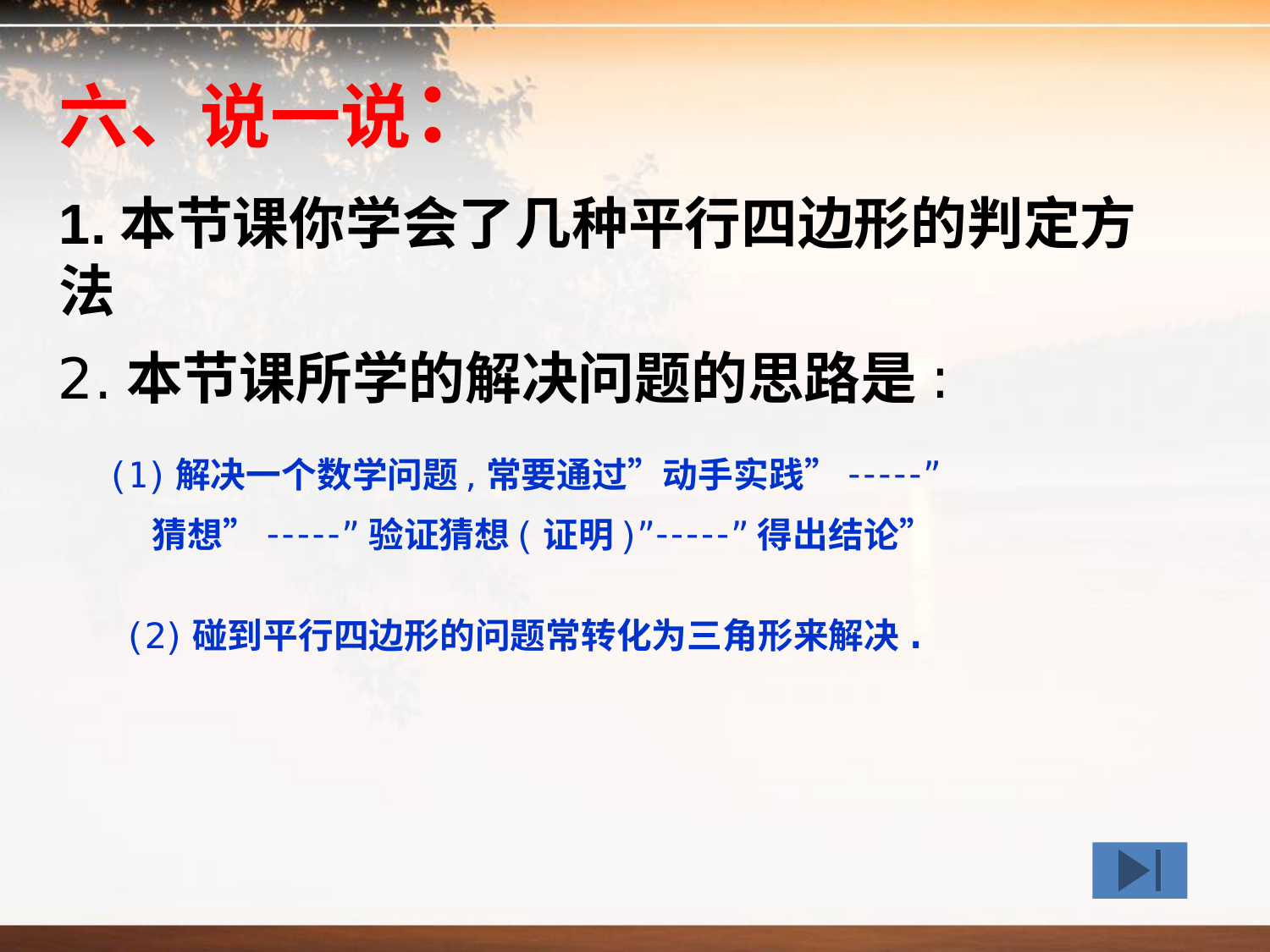

六、说一说：
1.本节课你学会了几种平行四边形的判定方法
2.本节课所学的解决问题的思路是:
(1)解决一个数学问题,常要通过”动手实践”-----”
   猜想”-----”验证猜想(证明)”-----”得出结论”
 (2)碰到平行四边形的问题常转化为三角形来解决.